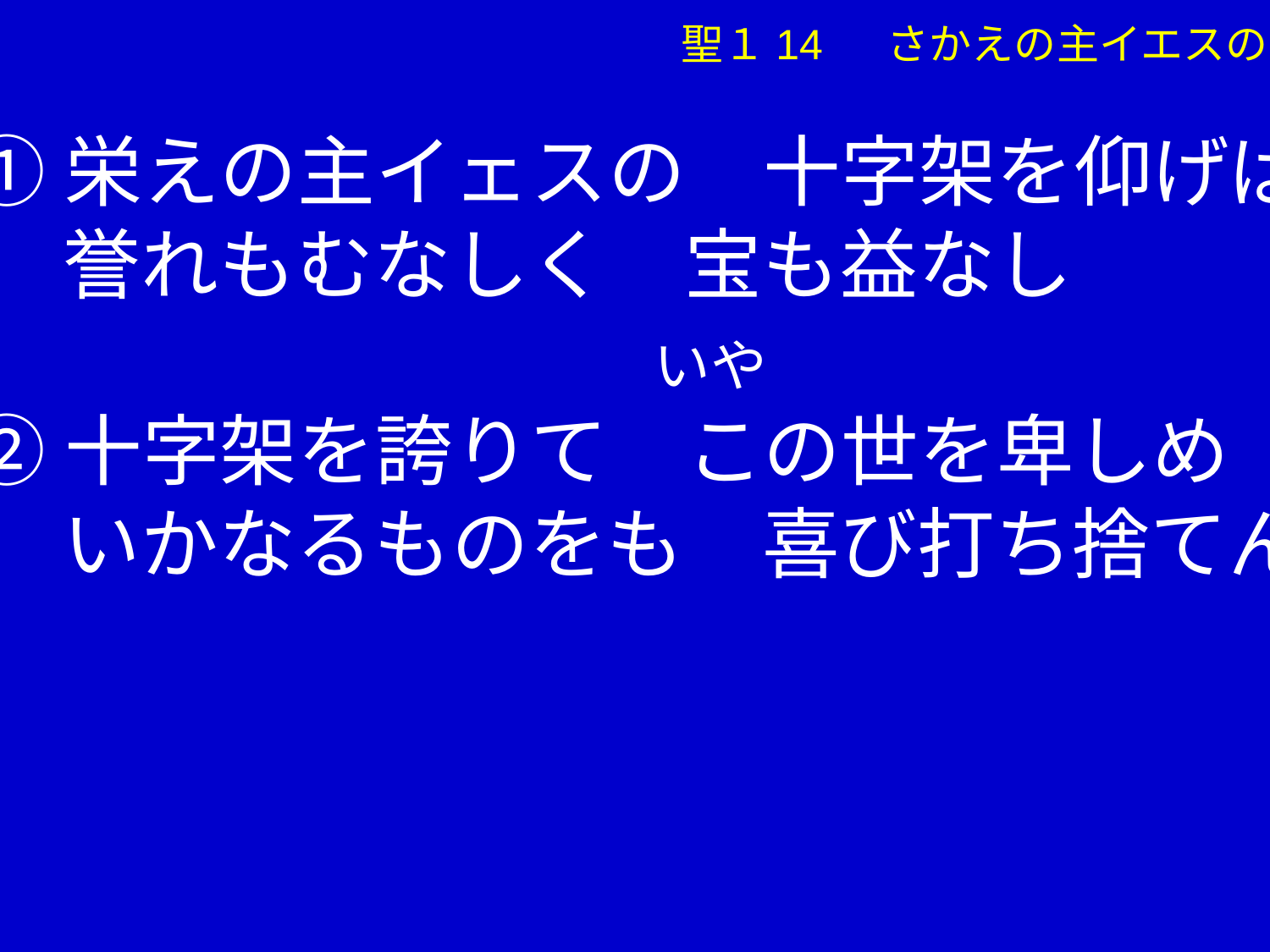

聖１14 　さかえの主イエスの
➀栄えの主イェスの　十字架を仰げば
　 誉れもむなしく　宝も益なし
                                       いや
➁十字架を誇りて　この世を卑しめ
　 いかなるものをも　喜び打ち捨てん